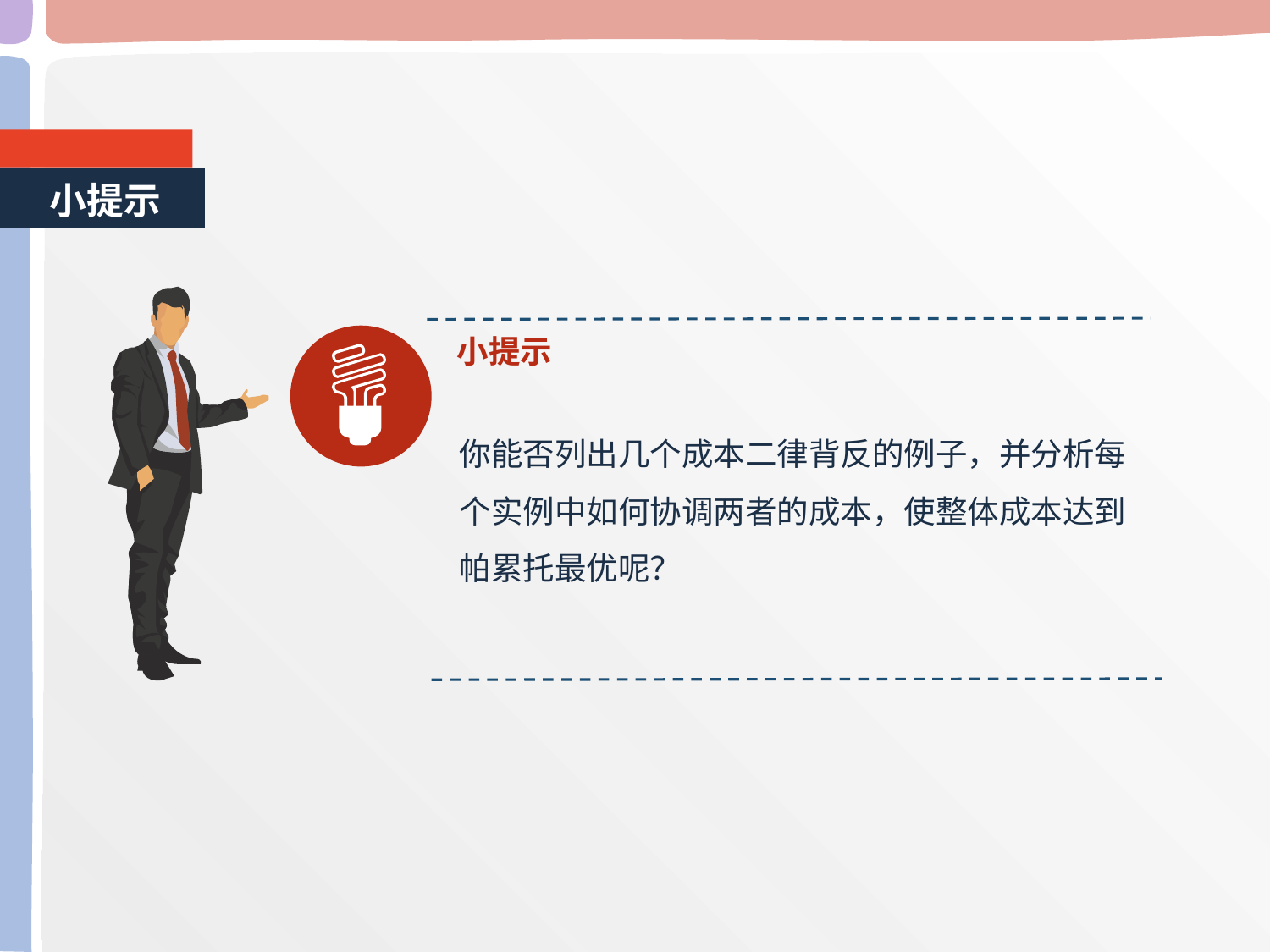

小提示

小提示
你能否列出几个成本二律背反的例子，并分析每个实例中如何协调两者的成本，使整体成本达到帕累托最优呢？